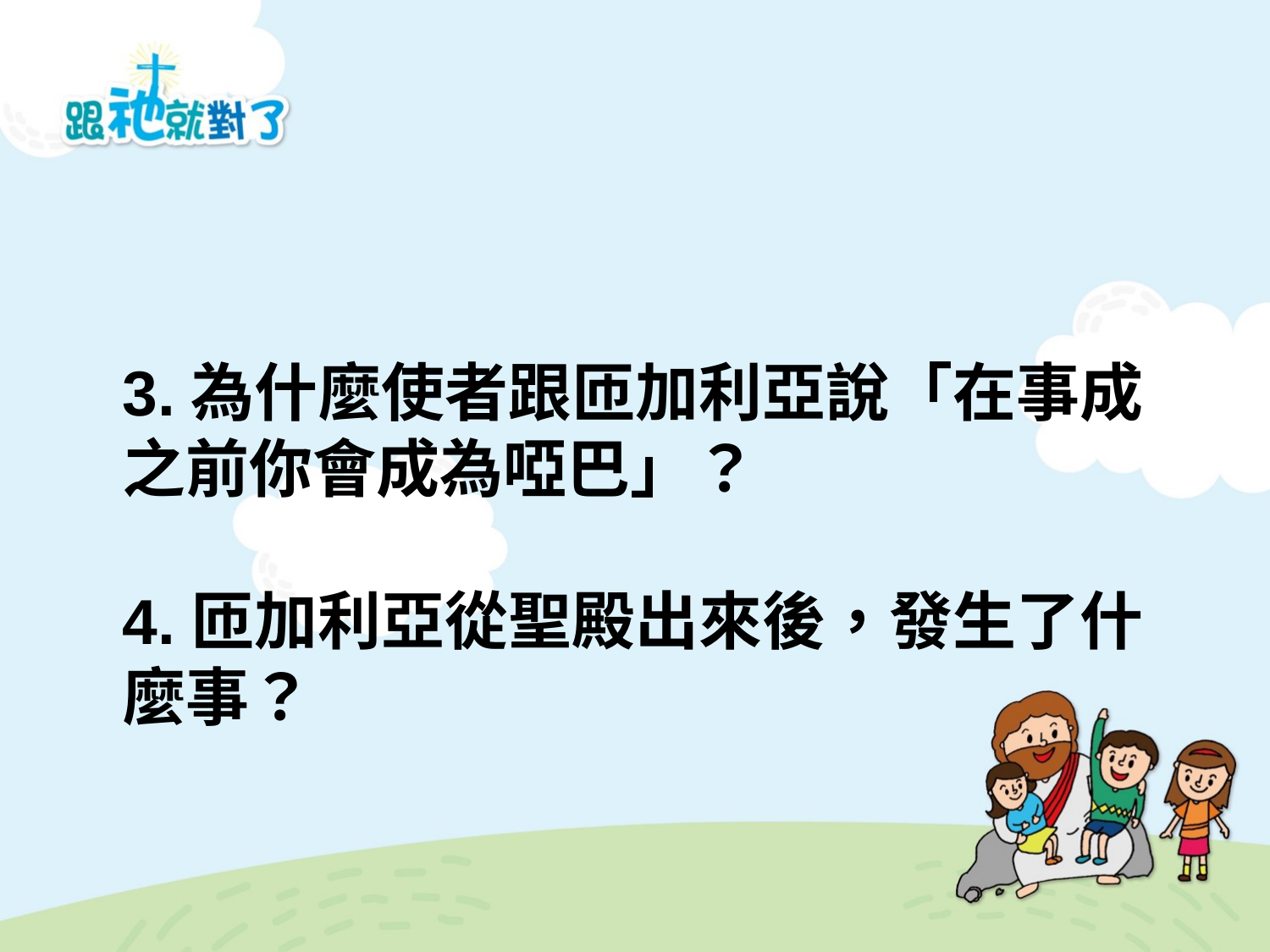

3.為什麼使者跟匝加利亞說「在事成之前你會成為啞巴」？

4.匝加利亞從聖殿出來後，發生了什麼事？